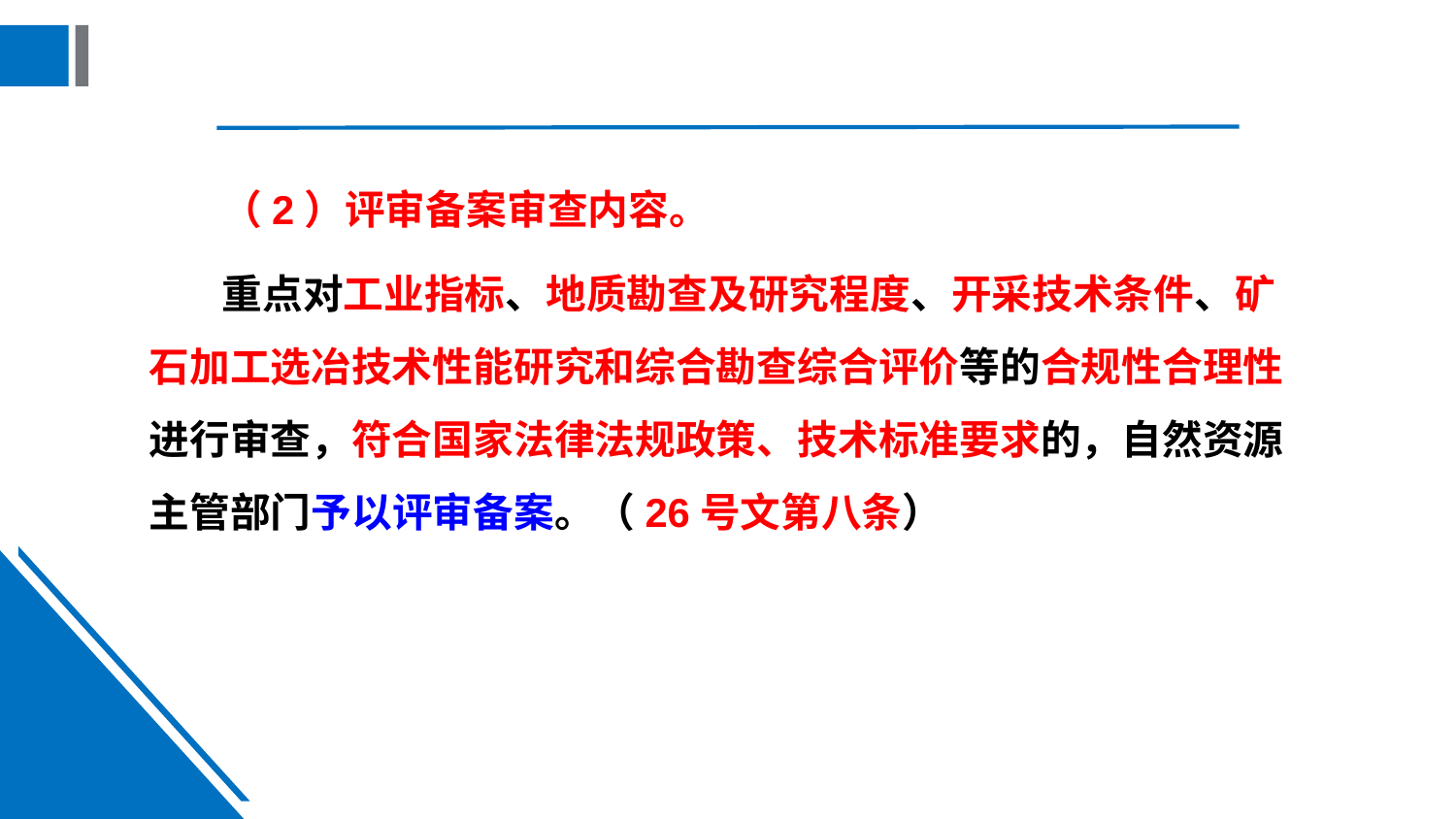

（2）评审备案审查内容。
重点对工业指标、地质勘查及研究程度、开采技术条件、矿石加工选冶技术性能研究和综合勘查综合评价等的合规性合理性进行审查，符合国家法律法规政策、技术标准要求的，自然资源主管部门予以评审备案。（26号文第八条）
31